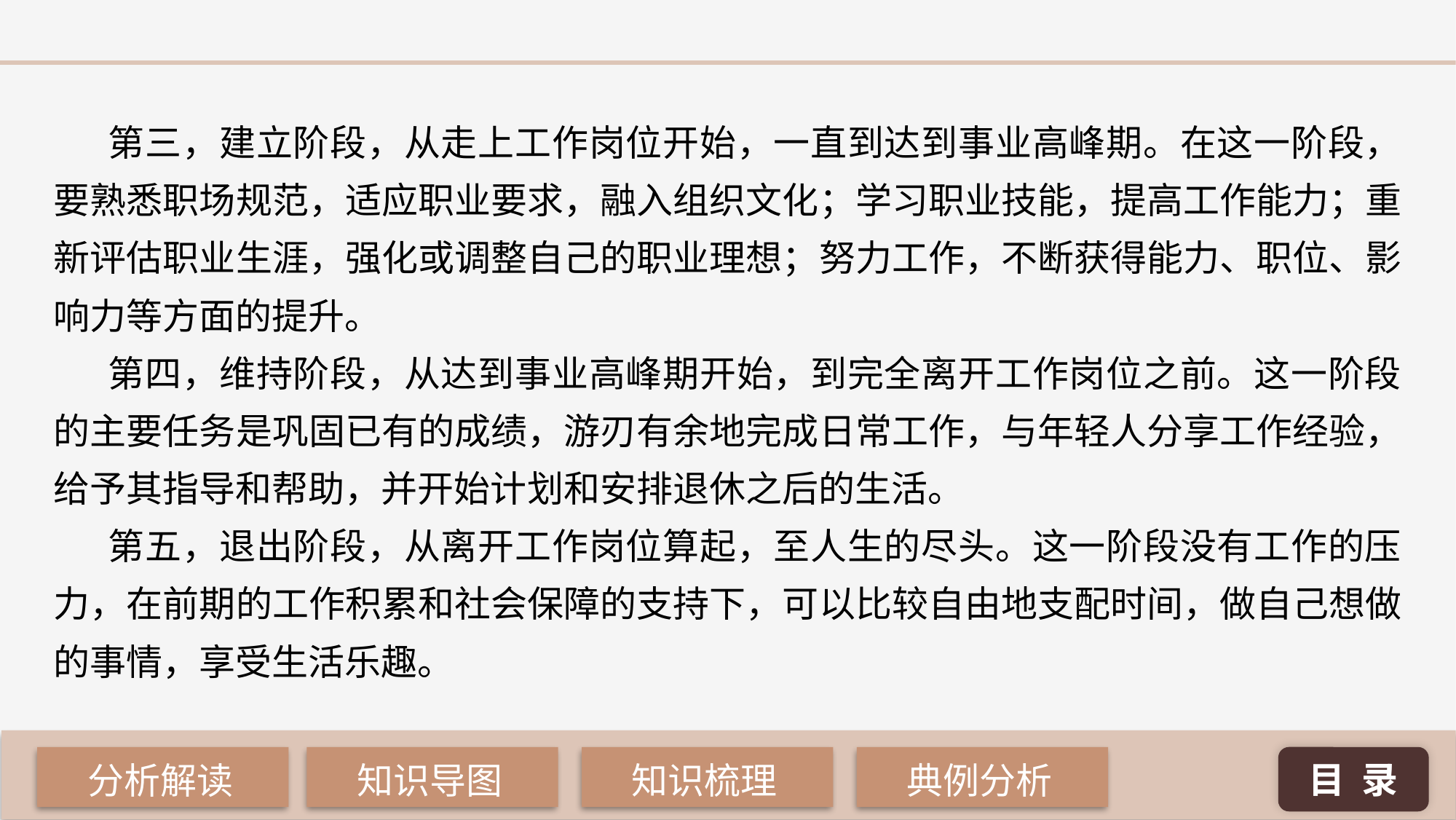

第三，建立阶段，从走上工作岗位开始，一直到达到事业高峰期。在这一阶段，要熟悉职场规范，适应职业要求，融入组织文化；学习职业技能，提高工作能力；重新评估职业生涯，强化或调整自己的职业理想；努力工作，不断获得能力、职位、影响力等方面的提升。
第四，维持阶段，从达到事业高峰期开始，到完全离开工作岗位之前。这一阶段的主要任务是巩固已有的成绩，游刃有余地完成日常工作，与年轻人分享工作经验，给予其指导和帮助，并开始计划和安排退休之后的生活。
第五，退出阶段，从离开工作岗位算起，至人生的尽头。这一阶段没有工作的压力，在前期的工作积累和社会保障的支持下，可以比较自由地支配时间，做自己想做的事情，享受生活乐趣。